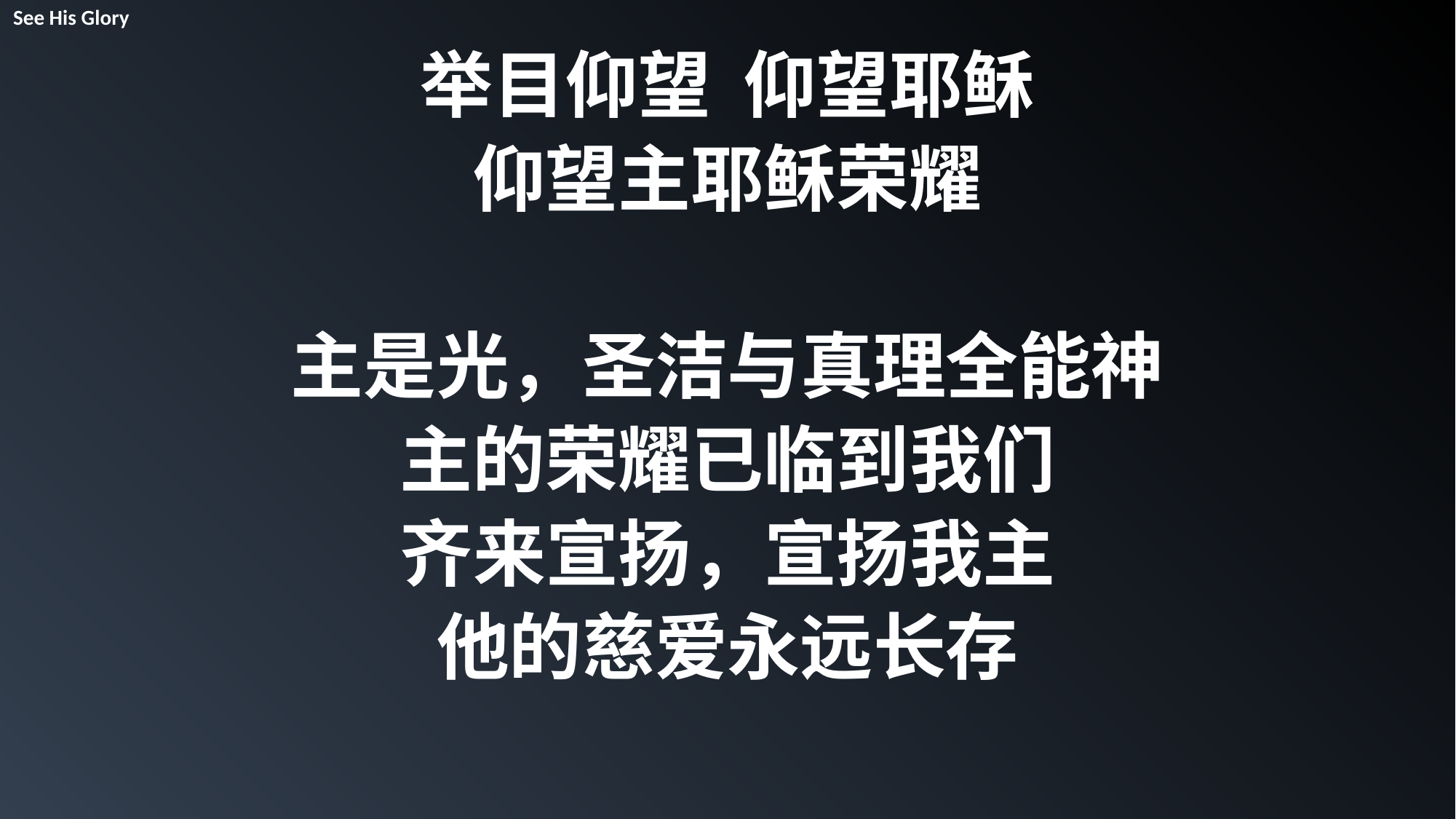

See His Glory
举目仰望  仰望耶稣
仰望主耶稣荣耀

主是光，圣洁与真理全能神
主的荣耀已临到我们
齐来宣扬，宣扬我主
他的慈爱永远长存